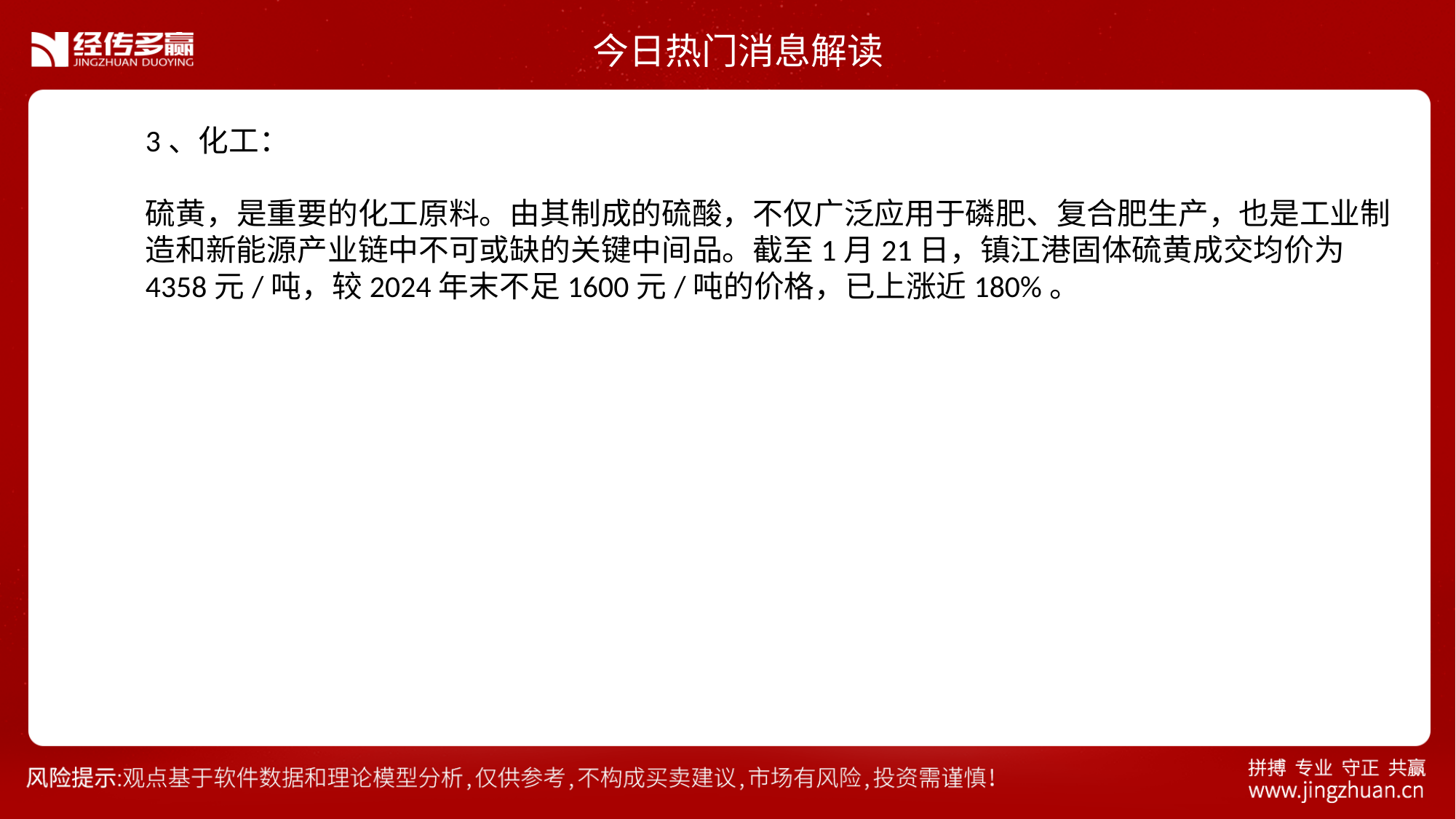

今日热门消息解读
3、化工：

硫黄，是重要的化工原料。由其制成的硫酸，不仅广泛应用于磷肥、复合肥生产，也是工业制造和新能源产业链中不可或缺的关键中间品。截至1月21日，镇江港固体硫黄成交均价为4358元/吨，较2024年末不足1600元/吨的价格，已上涨近180%。